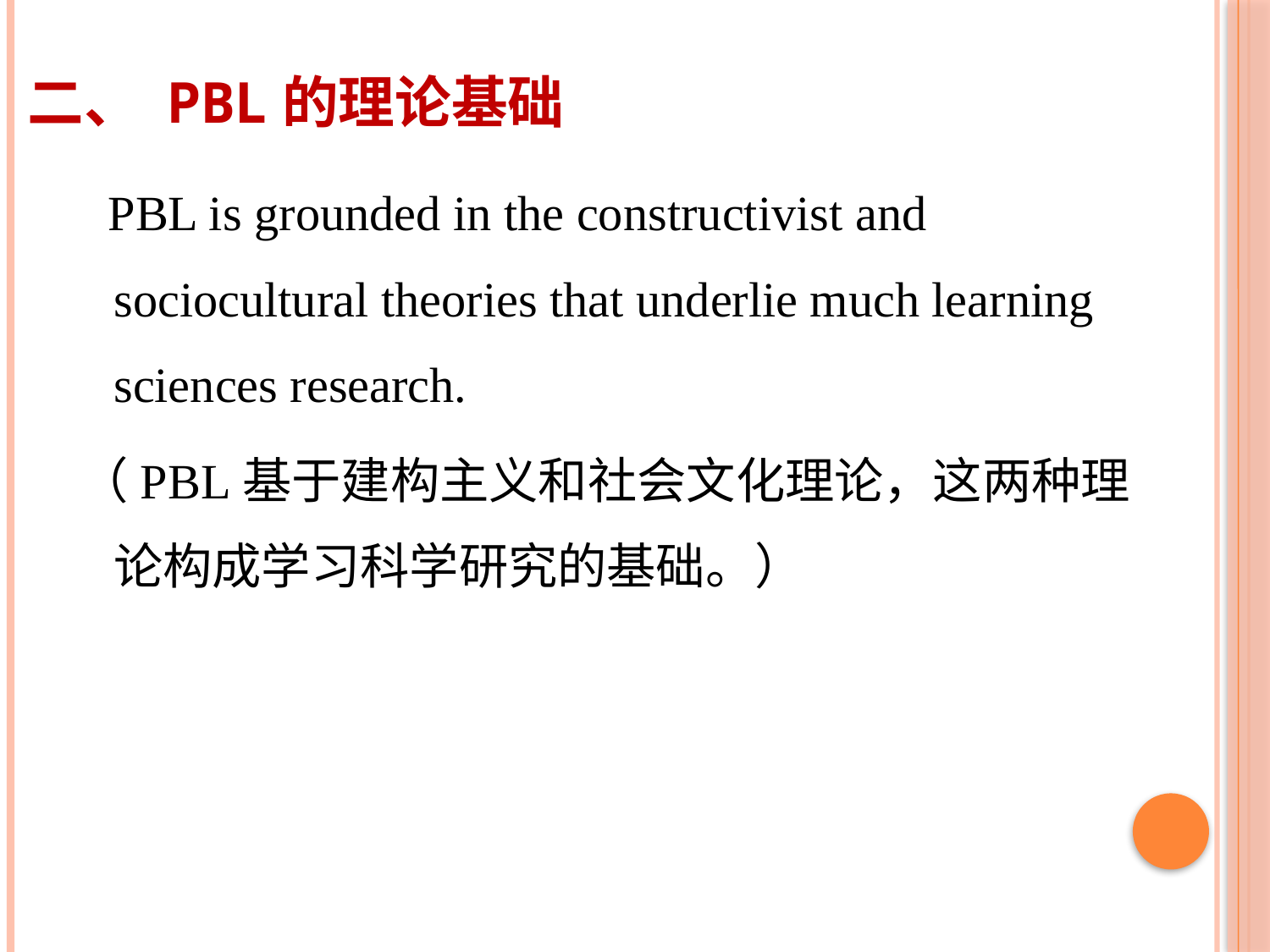

# 二、 PBL的理论基础
      PBL is grounded in the constructivist and sociocultural theories that underlie much learning sciences research.
   （PBL基于建构主义和社会文化理论，这两种理论构成学习科学研究的基础。）